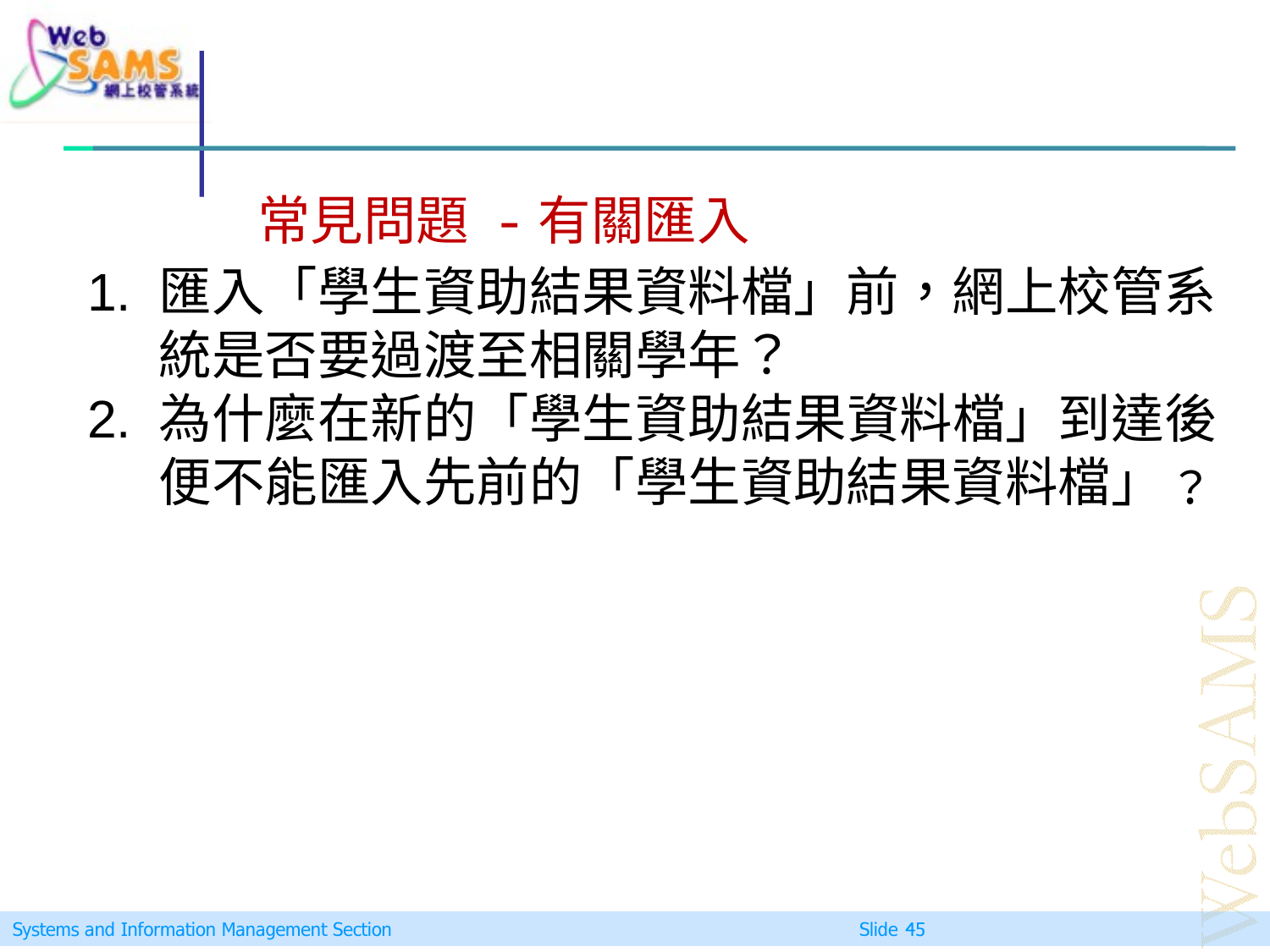

常見問題 -有關匯入
匯入「學生資助結果資料檔」前，網上校管系統是否要過渡至相關學年？
為什麼在新的「學生資助結果資料檔」到達後便不能匯入先前的「學生資助結果資料檔」﹖
推薦